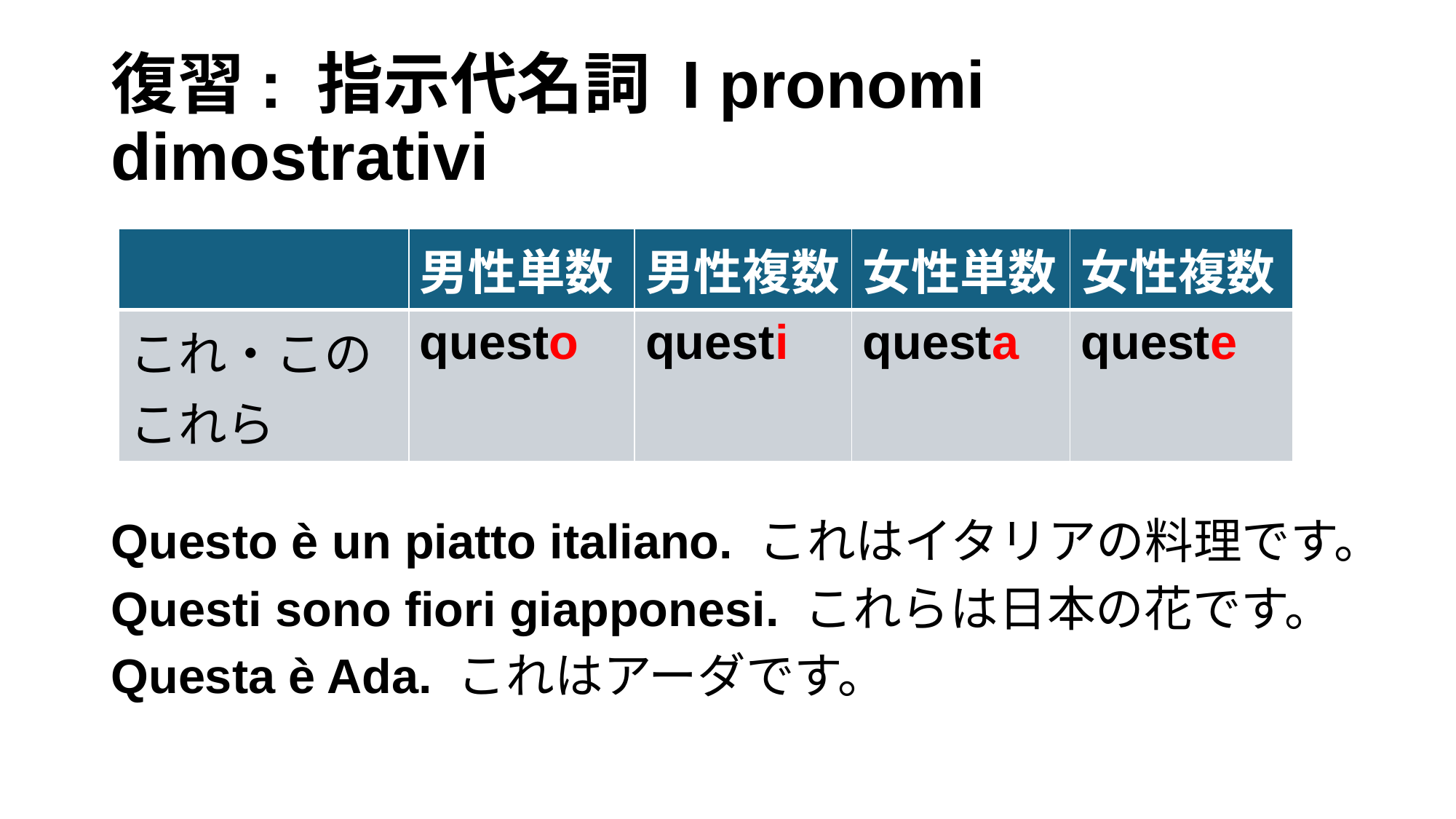

# 復習: 指示代名詞 I pronomi dimostrativi

Questo è un piatto italiano. これはイタリアの料理です。
Questi sono fiori giapponesi. これらは日本の花です。
Questa è Ada. これはアーダです。

|  | 男性単数 | 男性複数 | 女性単数 | 女性複数 |
| --- | --- | --- | --- | --- |
| これ・この これら | questo | questi | questa | queste |